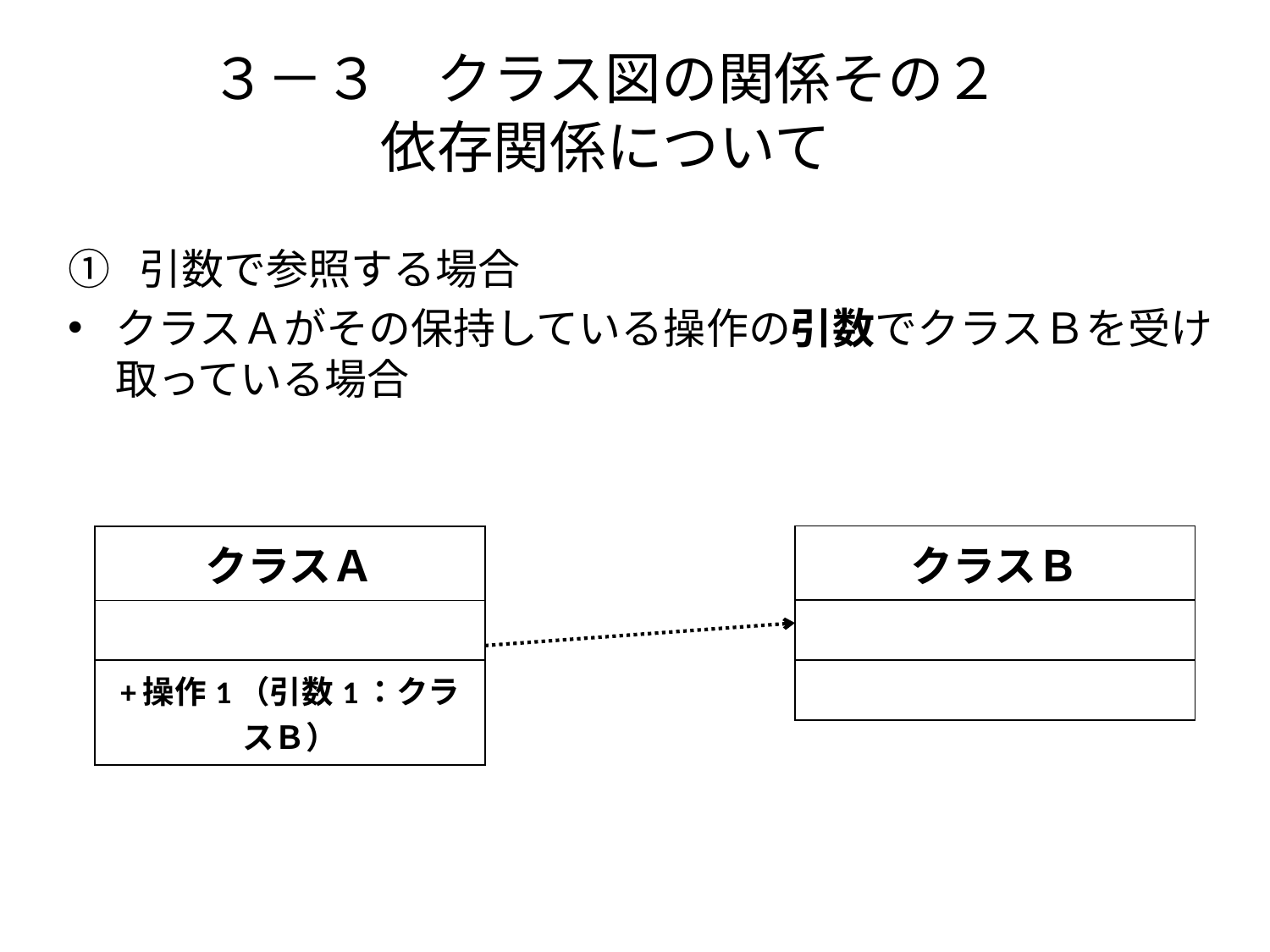

# ３－３　クラス図の関係その２ 依存関係について
引数で参照する場合
クラスＡがその保持している操作の引数でクラスＢを受け取っている場合

| クラスＢ |
| --- |
|  |
|  |
| クラスＡ |
| --- |
|  |
| +操作1（引数1：クラスＢ） |